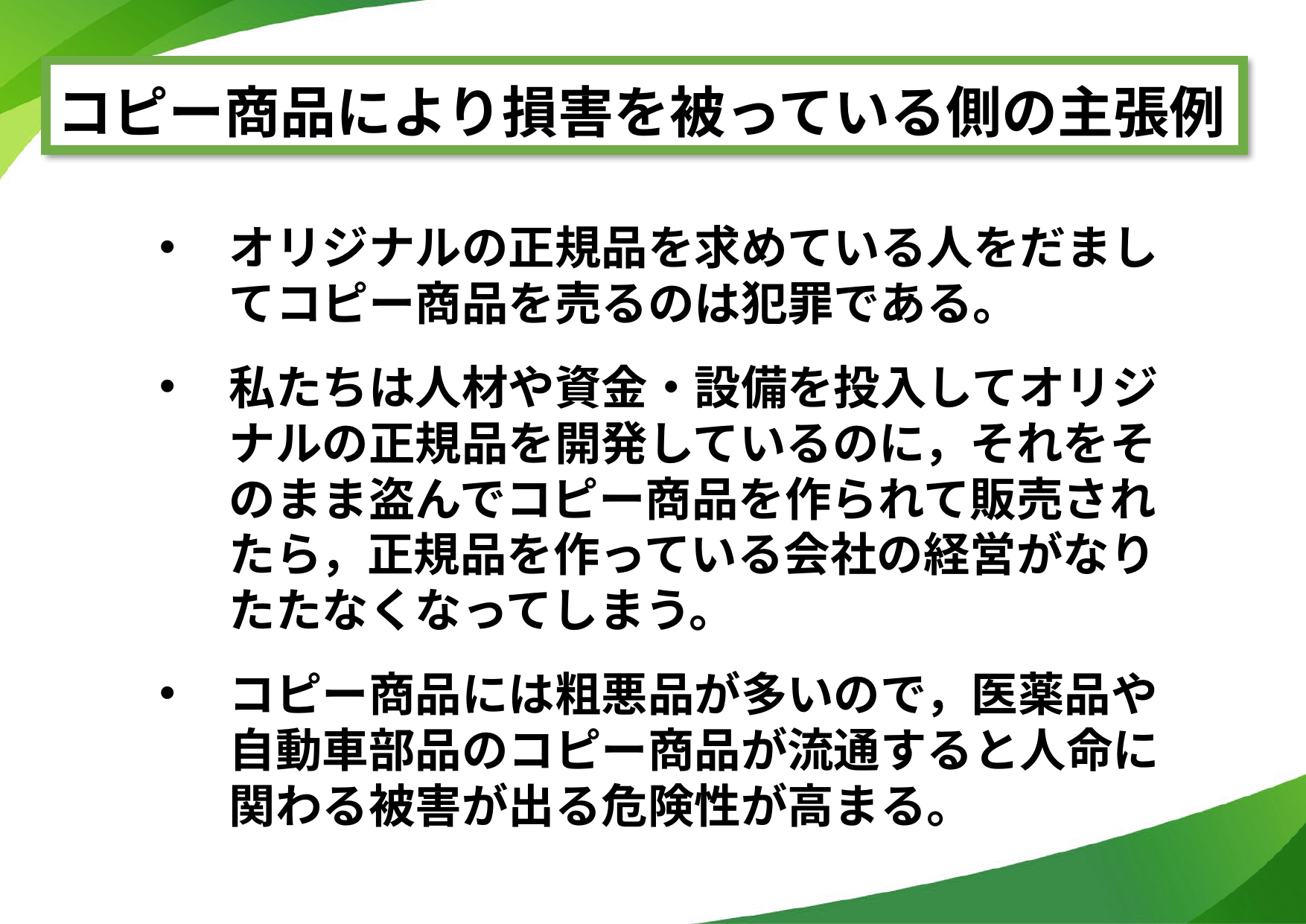

コピー商品により損害を被っている側の主張例
オリジナルの正規品を求めている人をだましてコピー商品を売るのは犯罪である。
私たちは人材や資金・設備を投入してオリジナルの正規品を開発しているのに，それをそのまま盗んでコピー商品を作られて販売されたら，正規品を作っている会社の経営がなりたたなくなってしまう。
コピー商品には粗悪品が多いので，医薬品や自動車部品のコピー商品が流通すると人命に関わる被害が出る危険性が高まる。